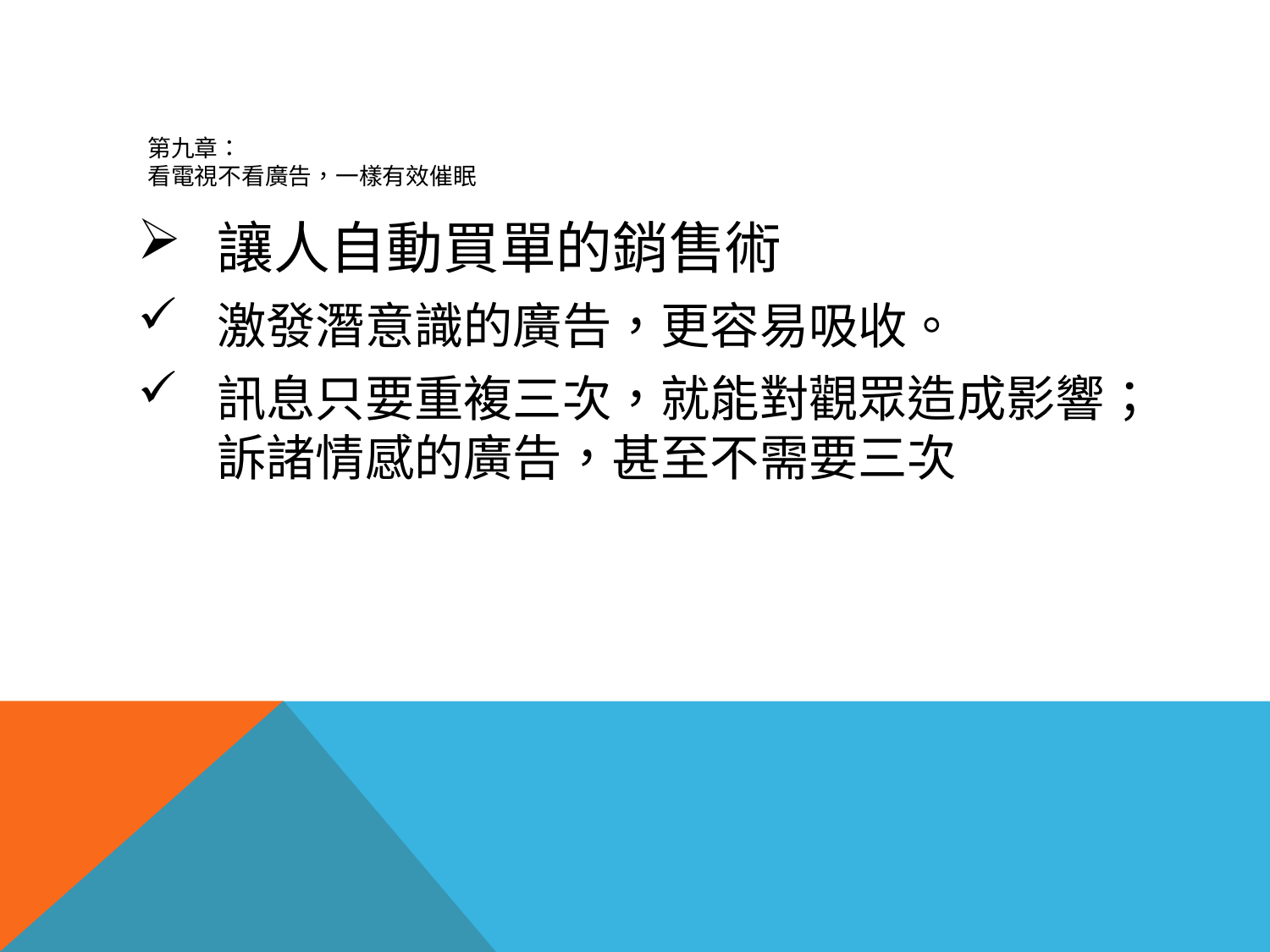

# 第九章： 看電視不看廣告，一樣有效催眠
讓人自動買單的銷售術
激發潛意識的廣告，更容易吸收。
訊息只要重複三次，就能對觀眾造成影響；訴諸情感的廣告，甚至不需要三次